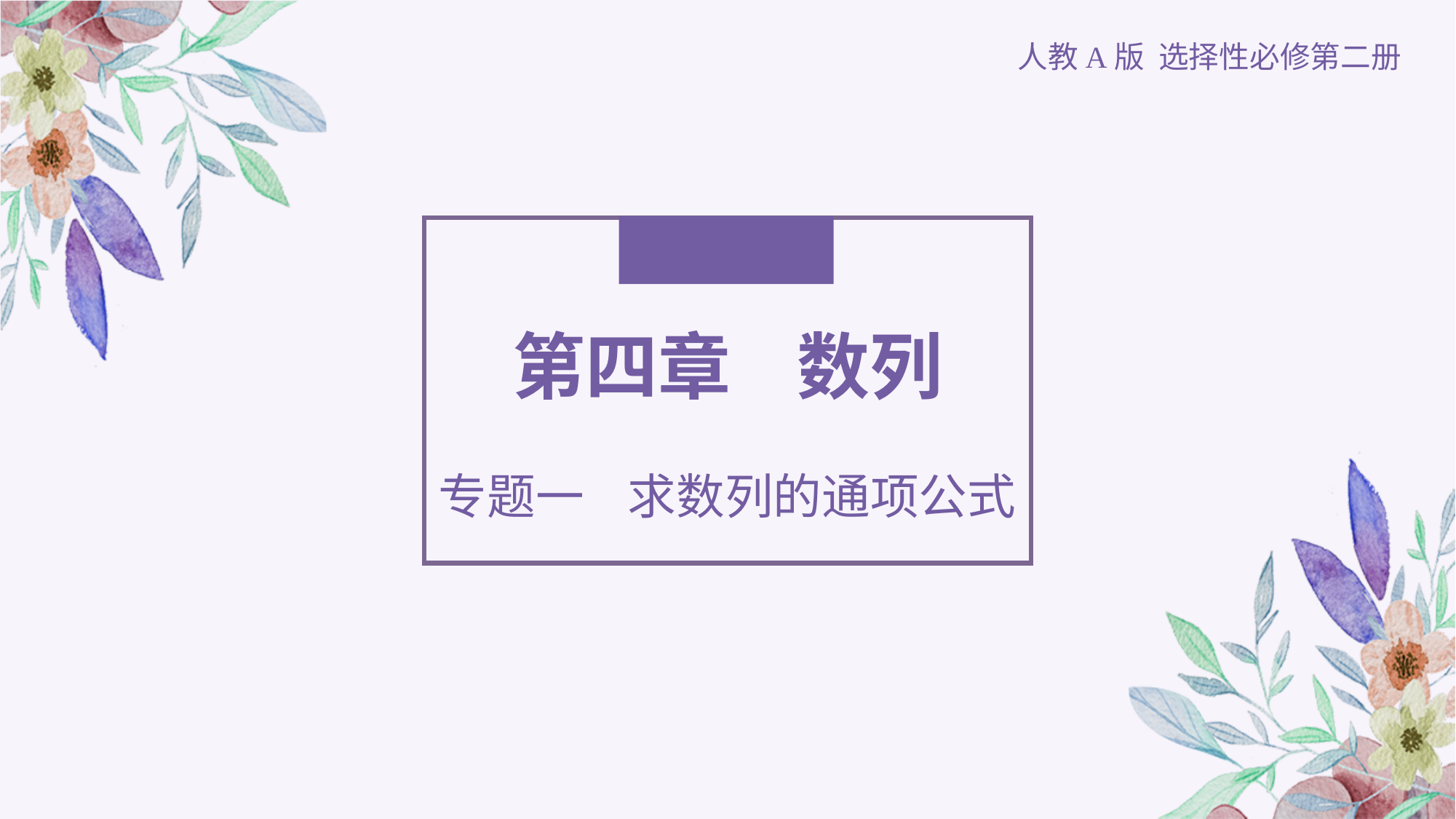

人教A版  选择性必修第二册
# 第四章    数列
专题一    求数列的通项公式